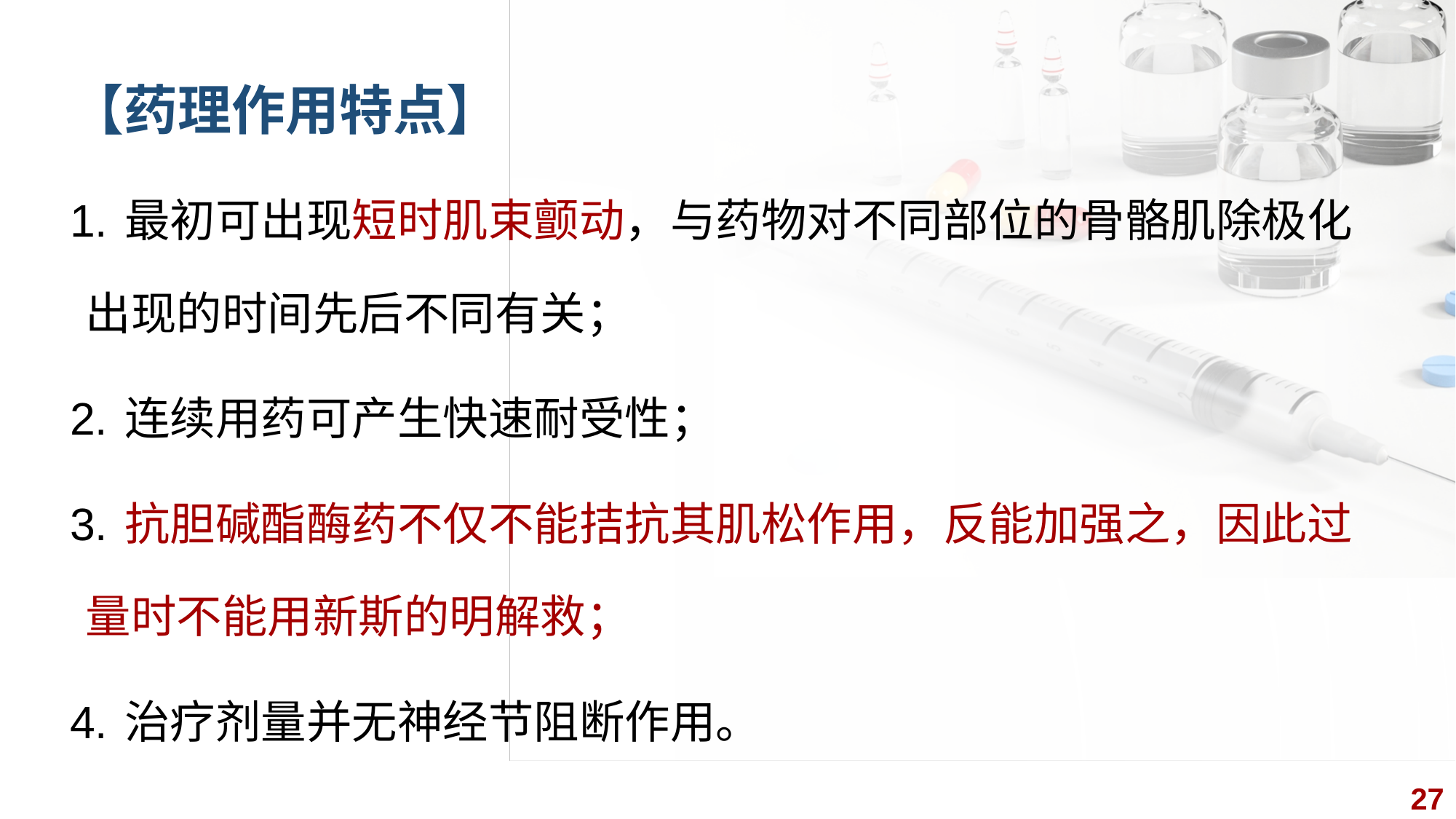

【药理作用特点】
 最初可出现短时肌束颤动，与药物对不同部位的骨骼肌除极化出现的时间先后不同有关；
 连续用药可产生快速耐受性；
 抗胆碱酯酶药不仅不能拮抗其肌松作用，反能加强之，因此过量时不能用新斯的明解救；
 治疗剂量并无神经节阻断作用。

27